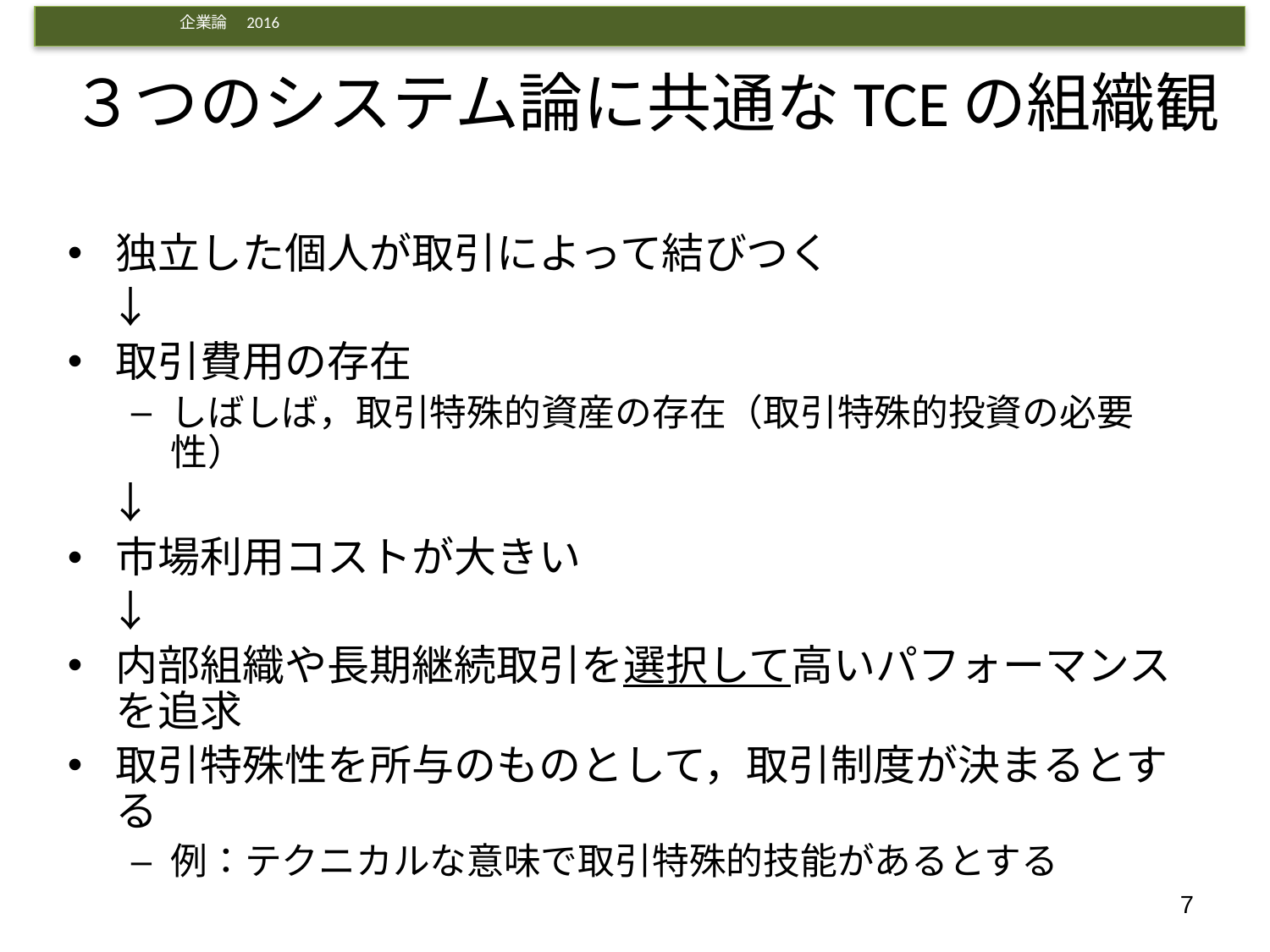

# ３つのシステム論に共通なTCEの組織観
独立した個人が取引によって結びつく
　↓
取引費用の存在
しばしば，取引特殊的資産の存在（取引特殊的投資の必要性）
　↓
市場利用コストが大きい
　↓
内部組織や長期継続取引を選択して高いパフォーマンスを追求
取引特殊性を所与のものとして，取引制度が決まるとする
例：テクニカルな意味で取引特殊的技能があるとする

7